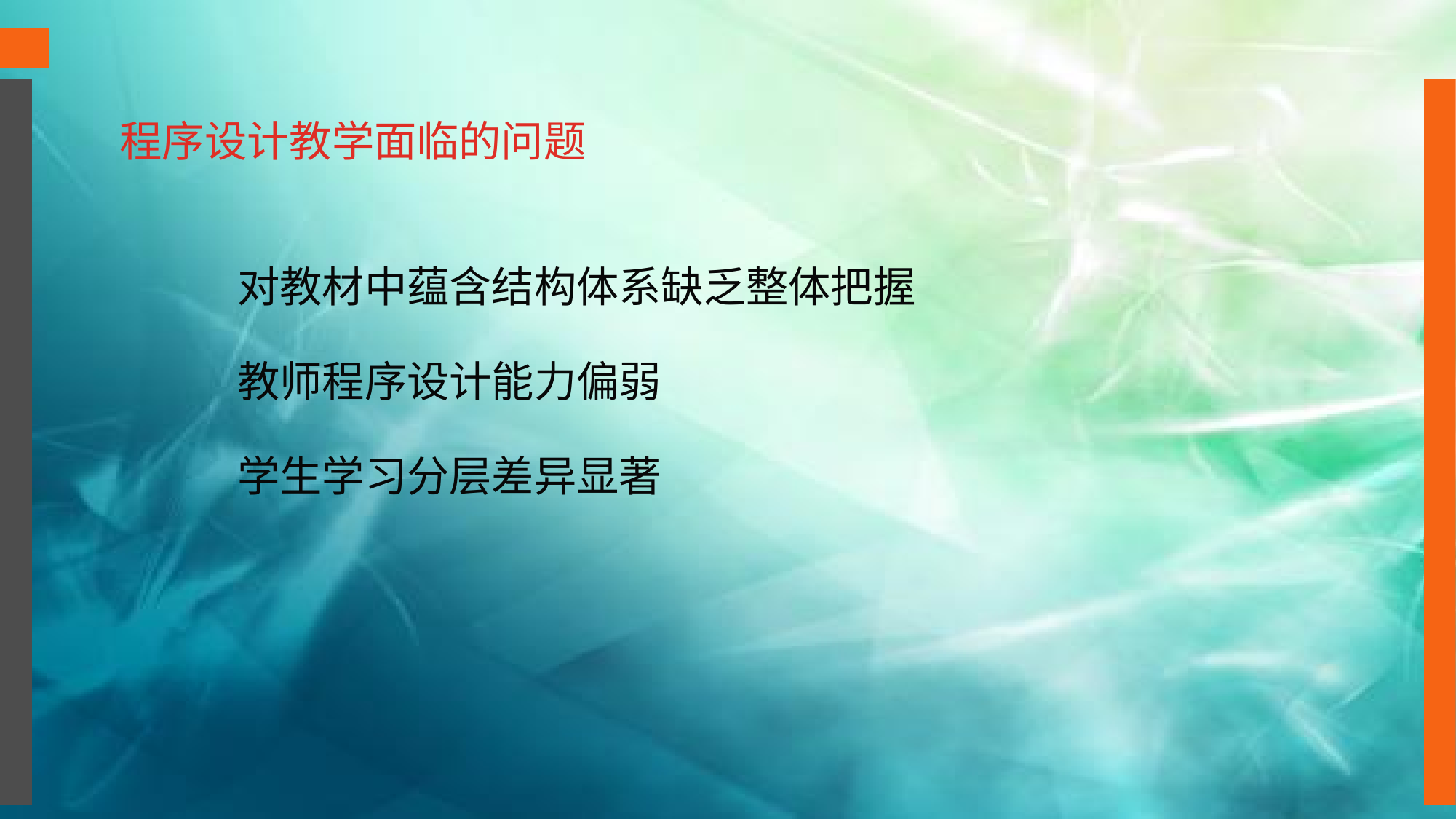

程序设计教学面临的问题
对教材中蕴含结构体系缺乏整体把握
教师程序设计能力偏弱
学生学习分层差异显著